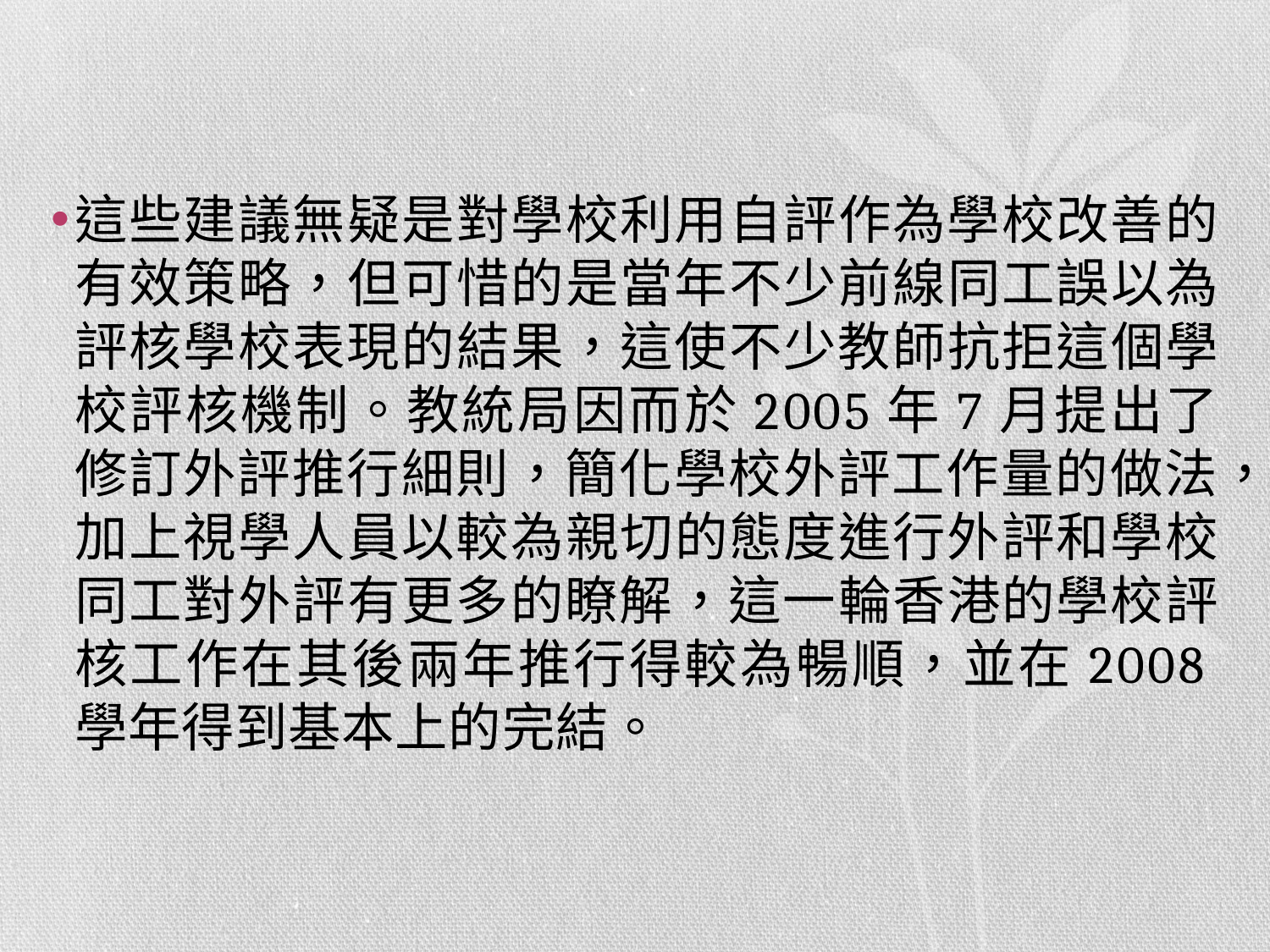

#
這些建議無疑是對學校利用自評作為學校改善的有效策略，但可惜的是當年不少前線同工誤以為評核學校表現的結果，這使不少教師抗拒這個學校評核機制。教統局因而於2005年7月提出了修訂外評推行細則，簡化學校外評工作量的做法，加上視學人員以較為親切的態度進行外評和學校同工對外評有更多的瞭解，這一輪香港的學校評核工作在其後兩年推行得較為暢順，並在2008學年得到基本上的完結。